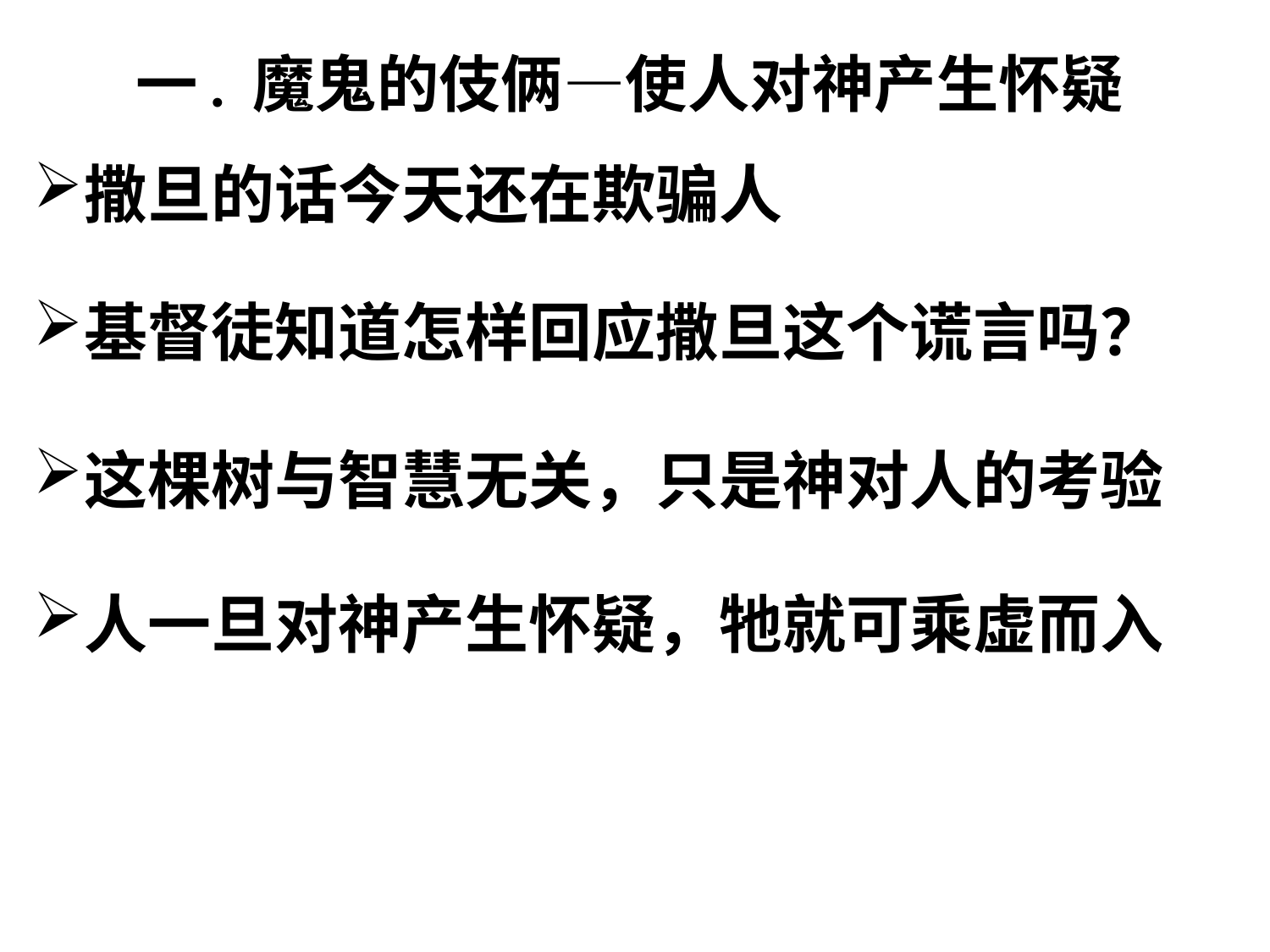

# 一. 魔鬼的伎俩—使人对神产生怀疑
撒旦的话今天还在欺骗人

基督徒知道怎样回应撒旦这个谎言吗？

这棵树与智慧无关，只是神对人的考验

人一旦对神产生怀疑，牠就可乘虚而入